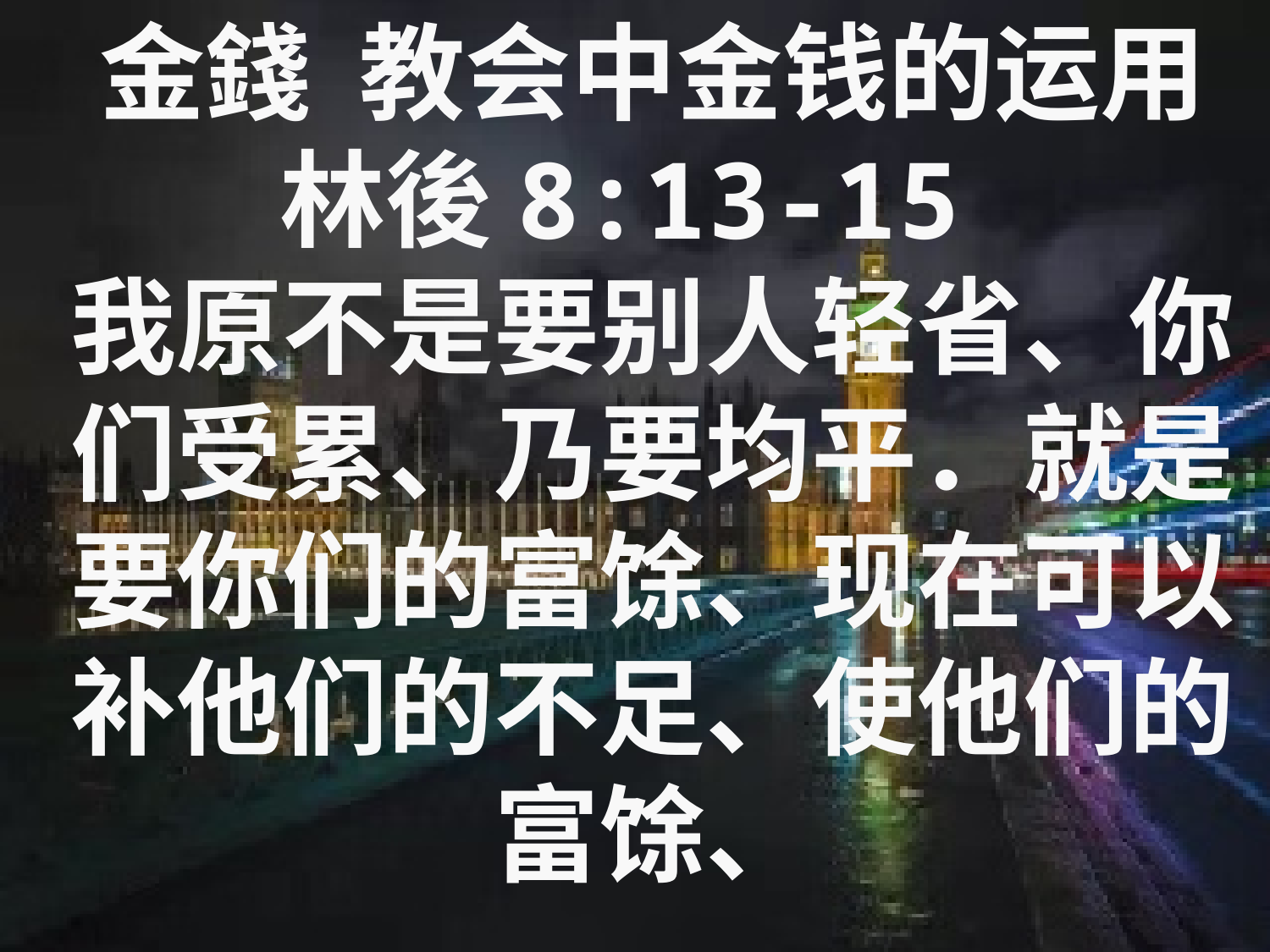

金錢  教会中金钱的运用
林後8:13-15
我原不是要别人轻省、你们受累、乃要均平．就是要你们的富馀、现在可以补他们的不足、使他们的富馀、